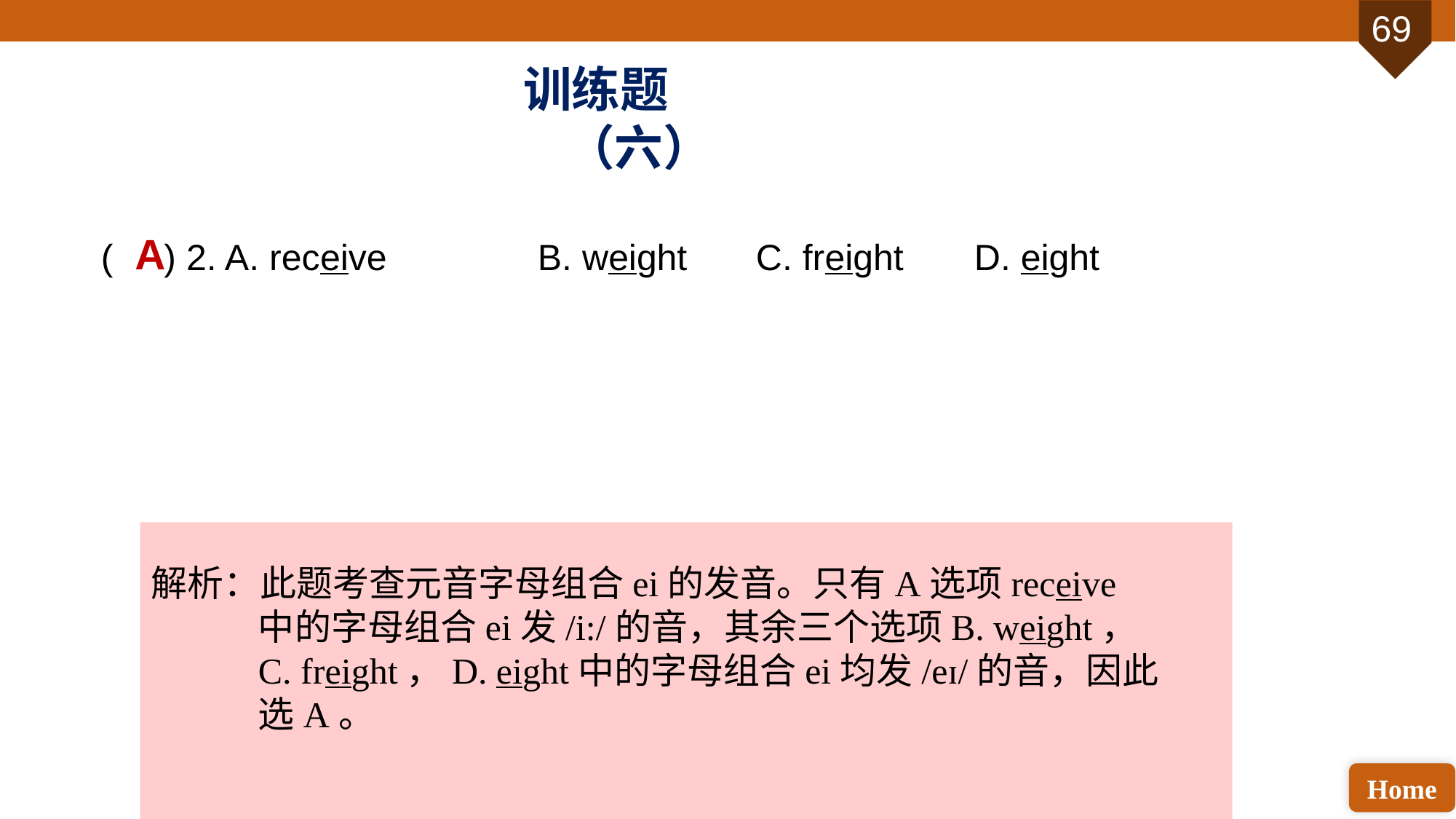

训练题（六）
(     ) 2. A. receive 		B. weight 	C. freight 	D. eight
A

解析：此题考查元音字母组合ei的发音。只有A选项receive中的字母组合ei发/i:/的音，其余三个选项B. weight，C. freight，D. eight中的字母组合ei均发/eɪ/的音，因此选A。